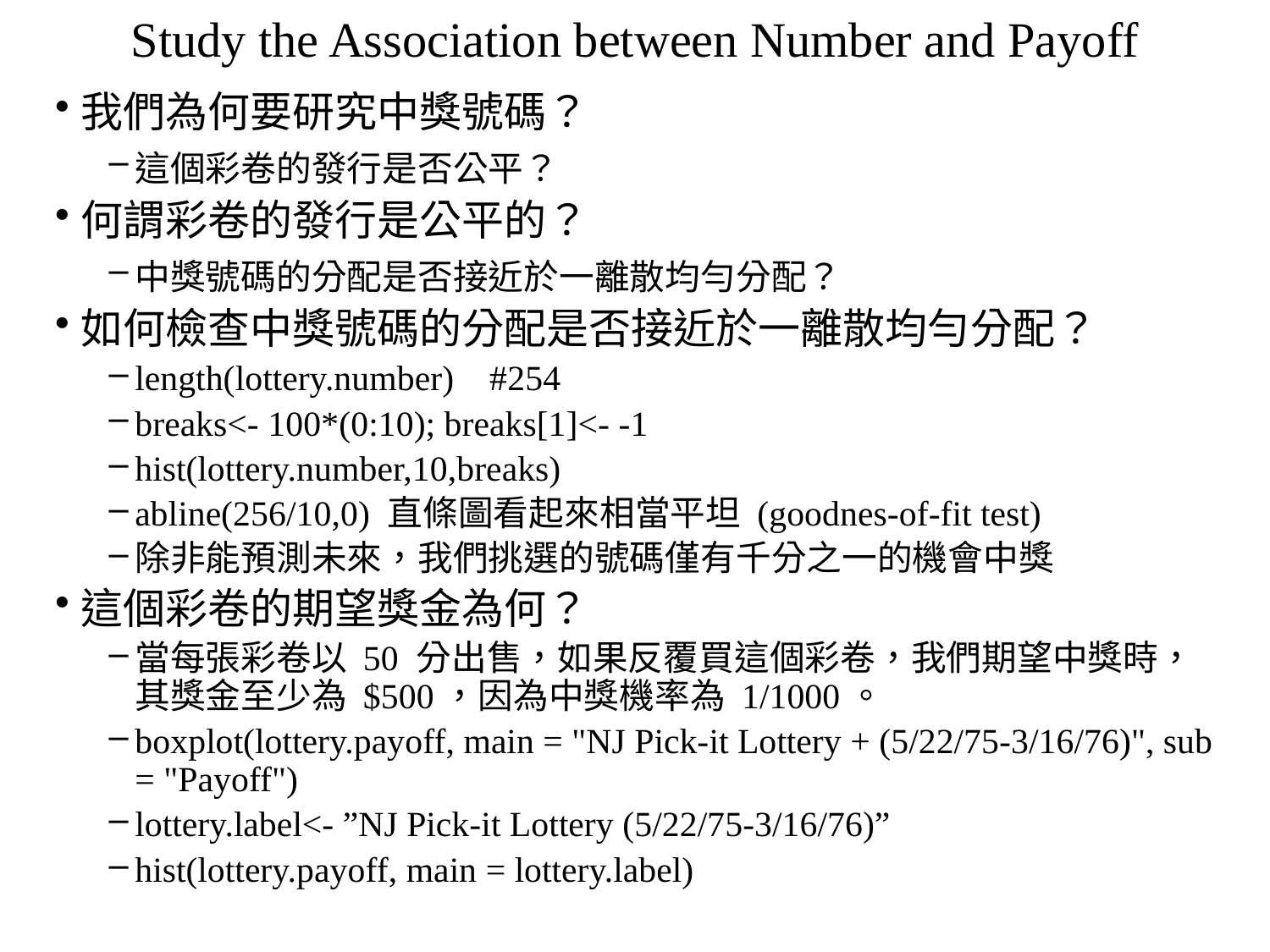

# Study the Association between Number and Payoff
我們為何要研究中獎號碼？
這個彩卷的發行是否公平？
何謂彩卷的發行是公平的？
中獎號碼的分配是否接近於一離散均勻分配？
如何檢查中獎號碼的分配是否接近於一離散均勻分配？
length(lottery.number)    #254
breaks<- 100*(0:10); breaks[1]<- -1
hist(lottery.number,10,breaks)
abline(256/10,0) 直條圖看起來相當平坦 (goodnes-of-fit test)
除非能預測未來，我們挑選的號碼僅有千分之一的機會中獎
這個彩卷的期望獎金為何？
當每張彩卷以 50 分出售，如果反覆買這個彩卷，我們期望中獎時，其獎金至少為 $500，因為中獎機率為 1/1000。
boxplot(lottery.payoff, main = "NJ Pick-it Lottery + (5/22/75-3/16/76)", sub = "Payoff")
lottery.label<- ”NJ Pick-it Lottery (5/22/75-3/16/76)”
hist(lottery.payoff, main = lottery.label)